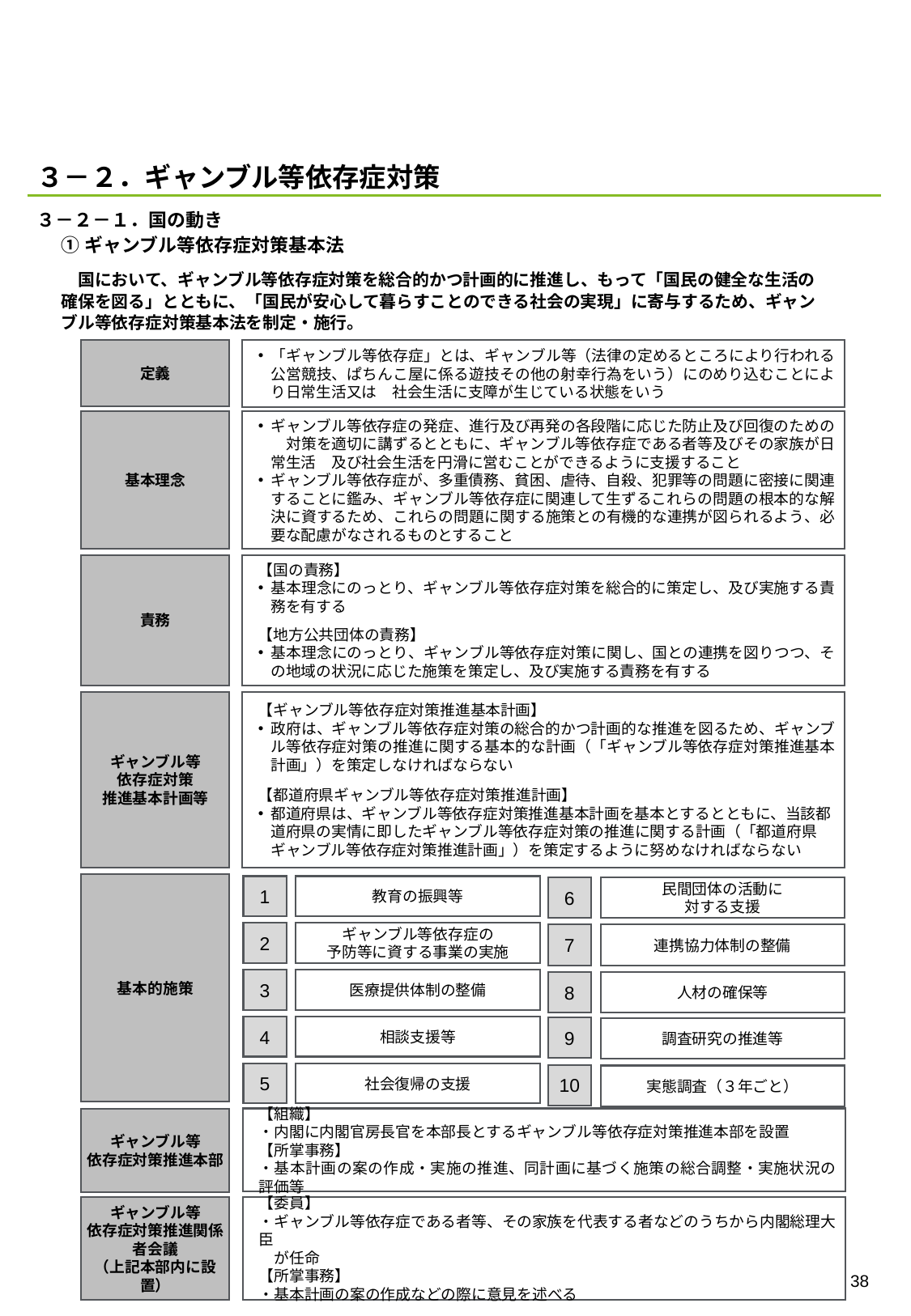

#
３－２．ギャンブル等依存症対策
３－２－１．国の動き
①ギャンブル等依存症対策基本法
　国において、ギャンブル等依存症対策を総合的かつ計画的に推進し、もって「国民の健全な生活の確保を図る」とともに、「国民が安心して暮らすことのできる社会の実現」に寄与するため、ギャンブル等依存症対策基本法を制定・施行。
定義
「ギャンブル等依存症」とは、ギャンブル等（法律の定めるところにより行われる公営競技、ぱちんこ屋に係る遊技その他の射幸行為をいう）にのめり込むことにより日常生活又は　社会生活に支障が生じている状態をいう
基本理念
ギャンブル等依存症の発症、進行及び再発の各段階に応じた防止及び回復のための　対策を適切に講ずるとともに、ギャンブル等依存症である者等及びその家族が日常生活　及び社会生活を円滑に営むことができるように支援すること
ギャンブル等依存症が、多重債務、貧困、虐待、自殺、犯罪等の問題に密接に関連することに鑑み、ギャンブル等依存症に関連して生ずるこれらの問題の根本的な解決に資するため、これらの問題に関する施策との有機的な連携が図られるよう、必要な配慮がなされるものとすること
責務
【国の責務】
基本理念にのっとり、ギャンブル等依存症対策を総合的に策定し、及び実施する責務を有する

【地方公共団体の責務】
基本理念にのっとり、ギャンブル等依存症対策に関し、国との連携を図りつつ、その地域の状況に応じた施策を策定し、及び実施する責務を有する
ギャンブル等
依存症対策
推進基本計画等
【ギャンブル等依存症対策推進基本計画】
政府は、ギャンブル等依存症対策の総合的かつ計画的な推進を図るため、ギャンブル等依存症対策の推進に関する基本的な計画（「ギャンブル等依存症対策推進基本計画」）を策定しなければならない

【都道府県ギャンブル等依存症対策推進計画】
都道府県は、ギャンブル等依存症対策推進基本計画を基本とするとともに、当該都道府県の実情に即したギャンブル等依存症対策の推進に関する計画（「都道府県ギャンブル等依存症対策推進計画」）を策定するように努めなければならない
基本的施策
1
教育の振興等
2
ギャンブル等依存症の
予防等に資する事業の実施
3
医療提供体制の整備
4
相談支援等
5
社会復帰の支援
6
民間団体の活動に
対する支援
7
連携協力体制の整備
8
人材の確保等
9
調査研究の推進等
10
実態調査（３年ごと）

【組織】
・内閣に内閣官房長官を本部長とするギャンブル等依存症対策推進本部を設置
【所掌事務】
・基本計画の案の作成・実施の推進、同計画に基づく施策の総合調整・実施状況の評価等

ギャンブル等
依存症対策推進本部
ギャンブル等
依存症対策推進関係者会議
（上記本部内に設置）
【委員】
・ギャンブル等依存症である者等、その家族を代表する者などのうちから内閣総理大臣
　が任命
【所掌事務】
・基本計画の案の作成などの際に意見を述べる
38